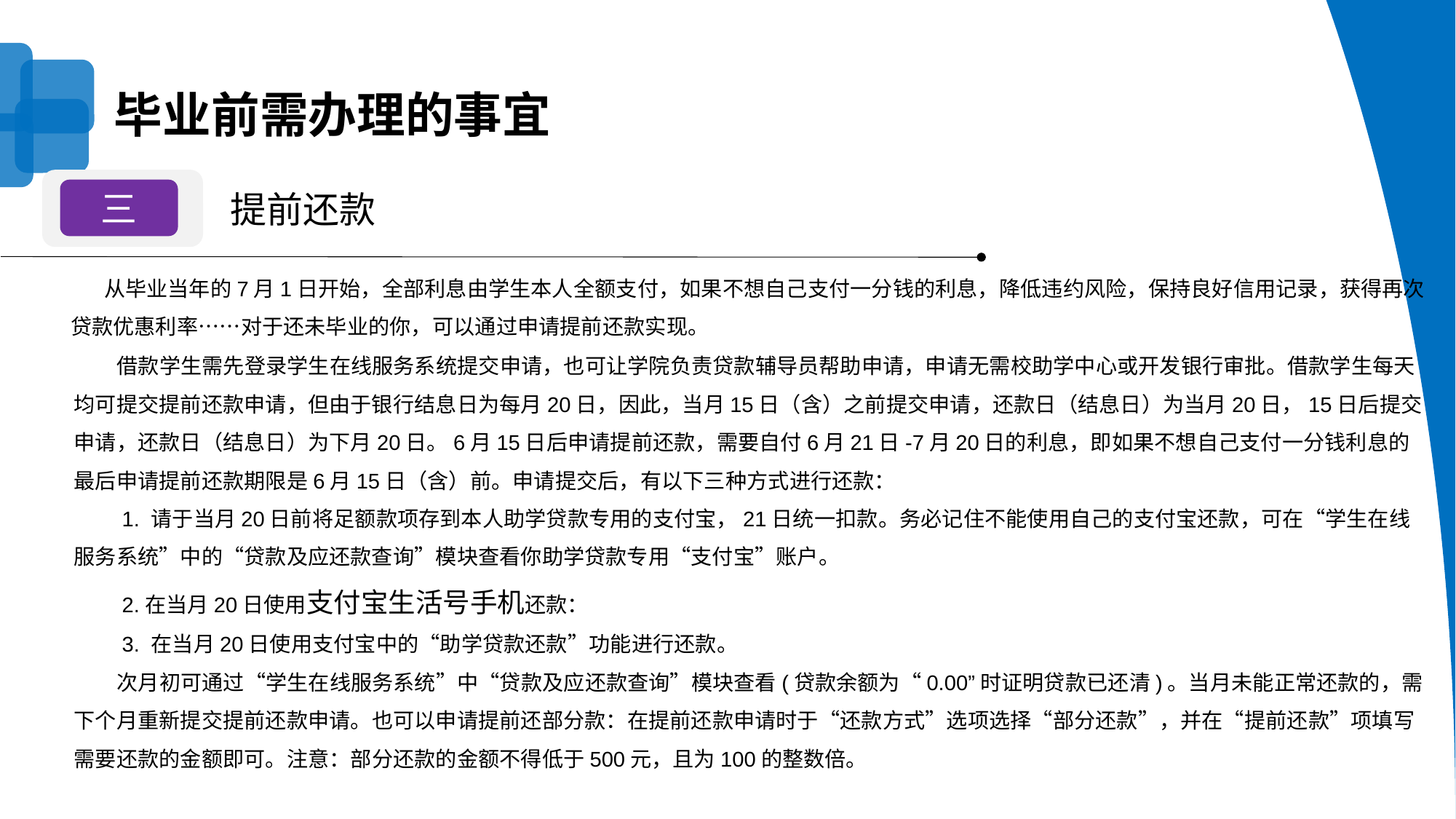

延时符
毕业前需办理的事宜

三
提前还款

      从毕业当年的7月1日开始，全部利息由学生本人全额支付，如果不想自己支付一分钱的利息，降低违约风险，保持良好信用记录，获得再次贷款优惠利率……对于还未毕业的你，可以通过申请提前还款实现。
        借款学生需先登录学生在线服务系统提交申请，也可让学院负责贷款辅导员帮助申请，申请无需校助学中心或开发银行审批。借款学生每天均可提交提前还款申请，但由于银行结息日为每月20日，因此，当月15日（含）之前提交申请，还款日（结息日）为当月20日，15日后提交申请，还款日（结息日）为下月20日。6月15日后申请提前还款，需要自付6月21日-7月20日的利息，即如果不想自己支付一分钱利息的最后申请提前还款期限是6月15日（含）前。申请提交后，有以下三种方式进行还款：
        1. 请于当月20日前将足额款项存到本人助学贷款专用的支付宝，21日统一扣款。务必记住不能使用自己的支付宝还款，可在“学生在线服务系统”中的“贷款及应还款查询”模块查看你助学贷款专用“支付宝”账户。
        2.在当月20日使用支付宝生活号手机还款：
        3. 在当月20日使用支付宝中的“助学贷款还款”功能进行还款。
        次月初可通过“学生在线服务系统”中“贷款及应还款查询”模块查看(贷款余额为“0.00”时证明贷款已还清)。当月未能正常还款的，需下个月重新提交提前还款申请。也可以申请提前还部分款：在提前还款申请时于“还款方式”选项选择“部分还款”，并在“提前还款”项填写需要还款的金额即可。注意：部分还款的金额不得低于500元，且为100的整数倍。